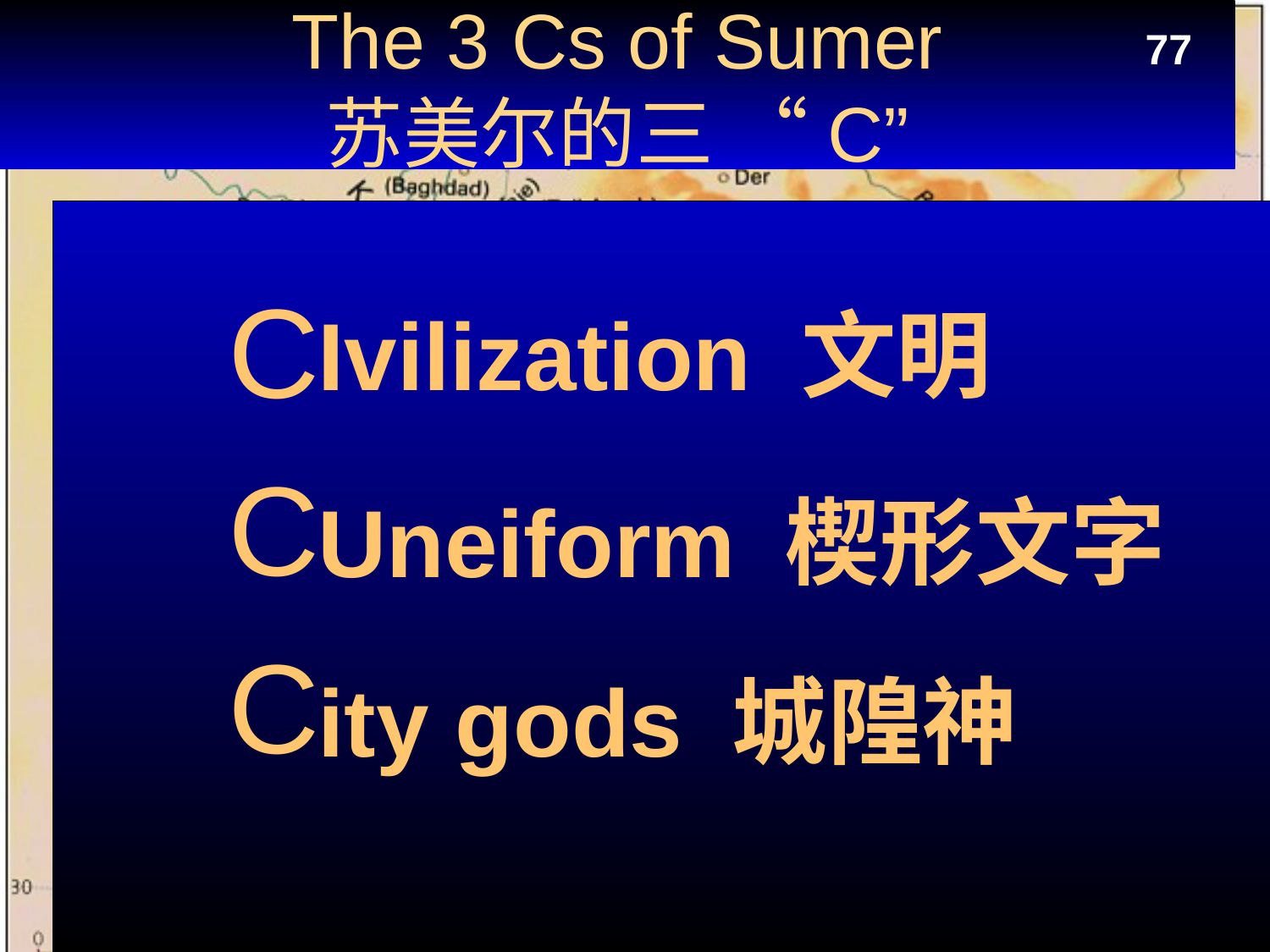

# The 3 Cs of Sumer 苏美尔的三 “C”
77
 C
 C
 C
Ivilization 文明
Uneiform 楔形文字
ity gods 城隍神